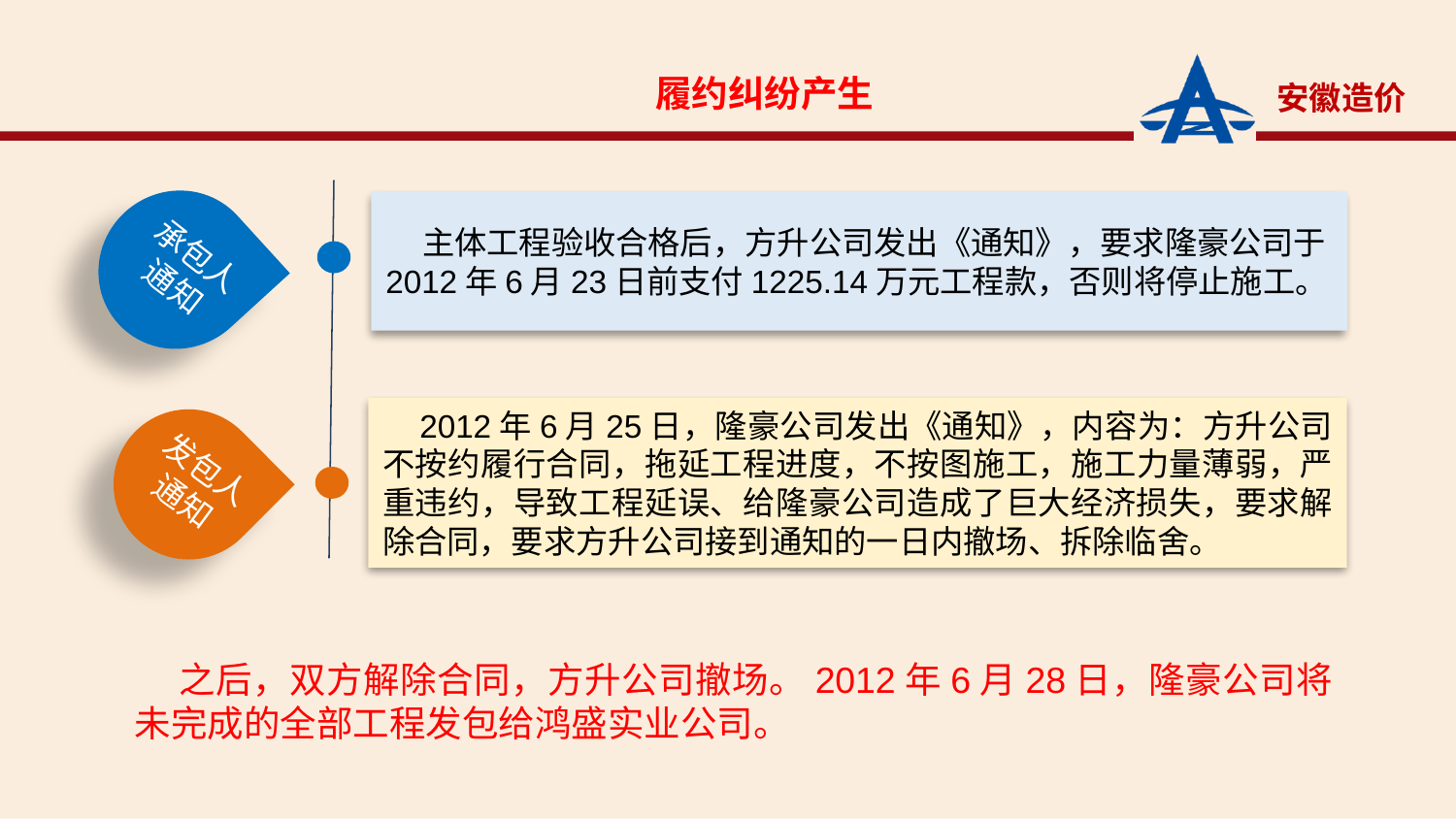

履约纠纷产生

承包人
通知
    主体工程验收合格后，方升公司发出《通知》，要求隆豪公司于2012年6月23日前支付1225.14万元工程款，否则将停止施工。
    2012年6月25日，隆豪公司发出《通知》，内容为：方升公司不按约履行合同，拖延工程进度，不按图施工，施工力量薄弱，严重违约，导致工程延误、给隆豪公司造成了巨大经济损失，要求解除合同，要求方升公司接到通知的一日内撤场、拆除临舍。

发包人
通知
    之后，双方解除合同，方升公司撤场。2012年6月28日，隆豪公司将未完成的全部工程发包给鸿盛实业公司。